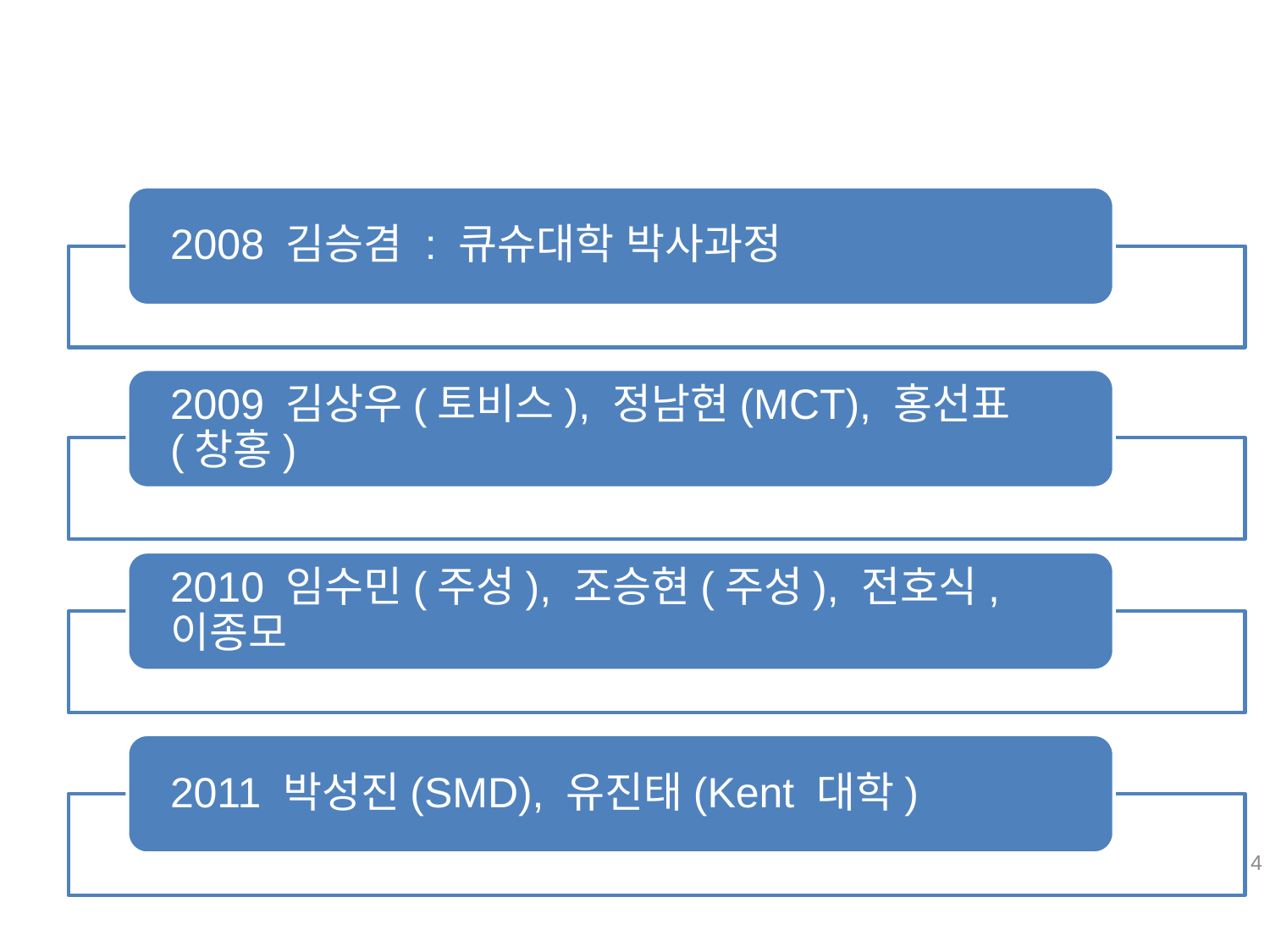

2008 김승겸 : 큐슈대학 박사과정
2009 김상우(토비스), 정남현(MCT), 홍선표(창홍)
2010 임수민(주성), 조승현(주성), 전호식, 이종모
2011 박성진(SMD), 유진태(Kent 대학)
4